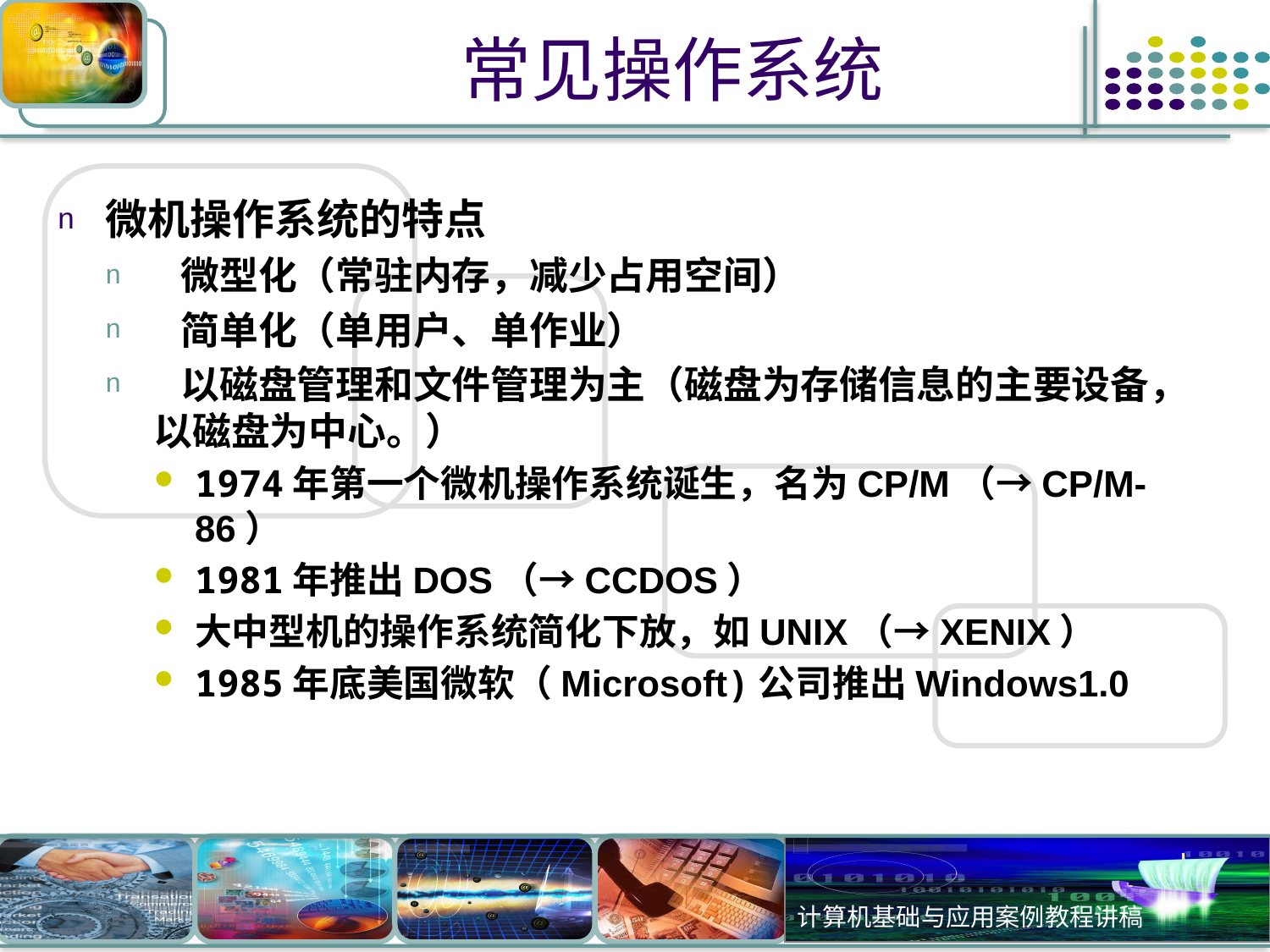

# 常见操作系统
微机操作系统的特点
  微型化（常驻内存，减少占用空间）
  简单化（单用户、单作业）
  以磁盘管理和文件管理为主（磁盘为存储信息的主要设备，以磁盘为中心。）
1974年第一个微机操作系统诞生，名为CP/M（→CP/M-86）
1981年推出DOS（→CCDOS）
大中型机的操作系统简化下放，如UNIX（→XENIX）
1985年底美国微软（Microsoft)公司推出Windows1.0